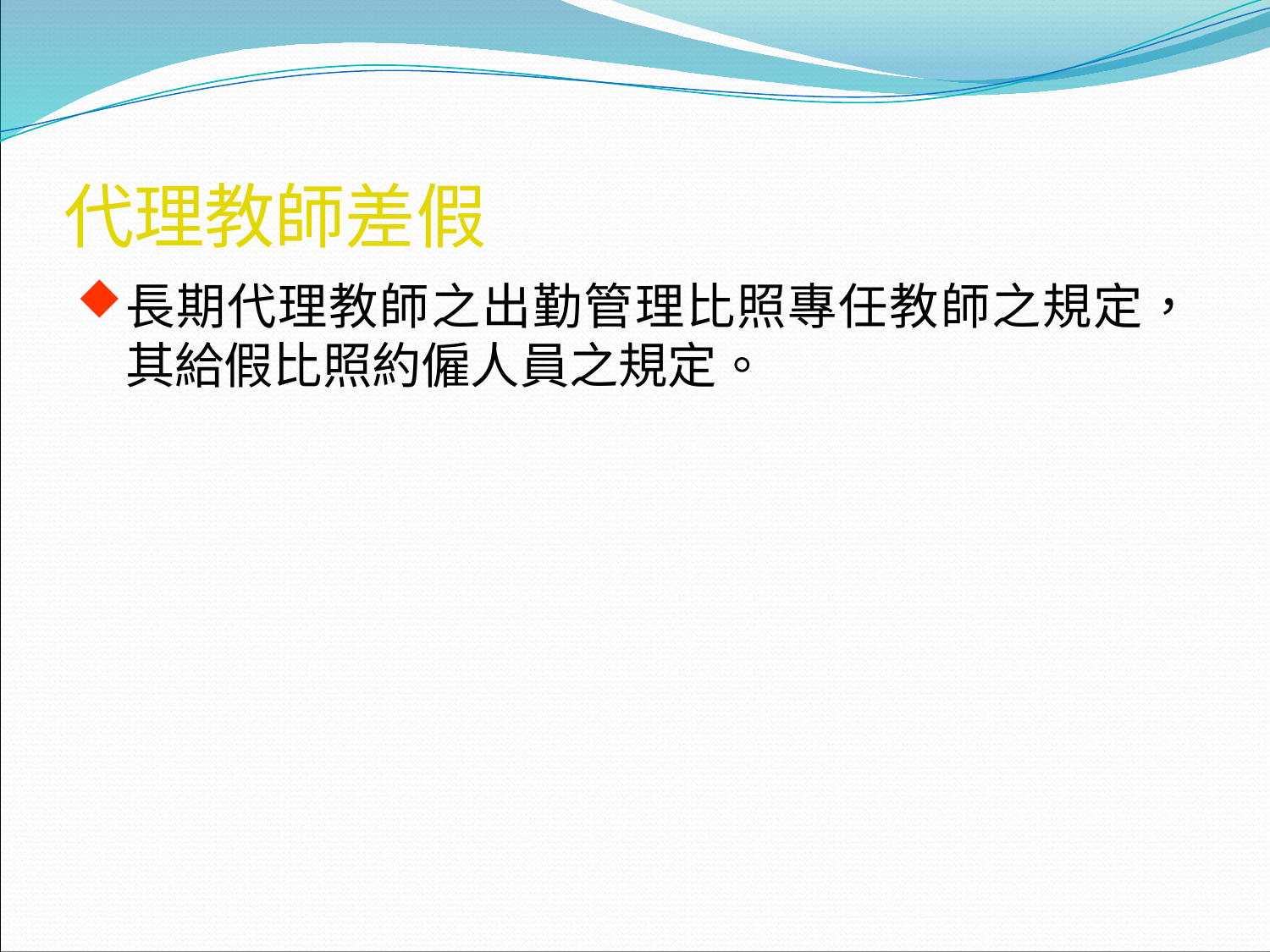

# 代理教師差假
長期代理教師之出勤管理比照專任教師之規定，其給假比照約僱人員之規定。